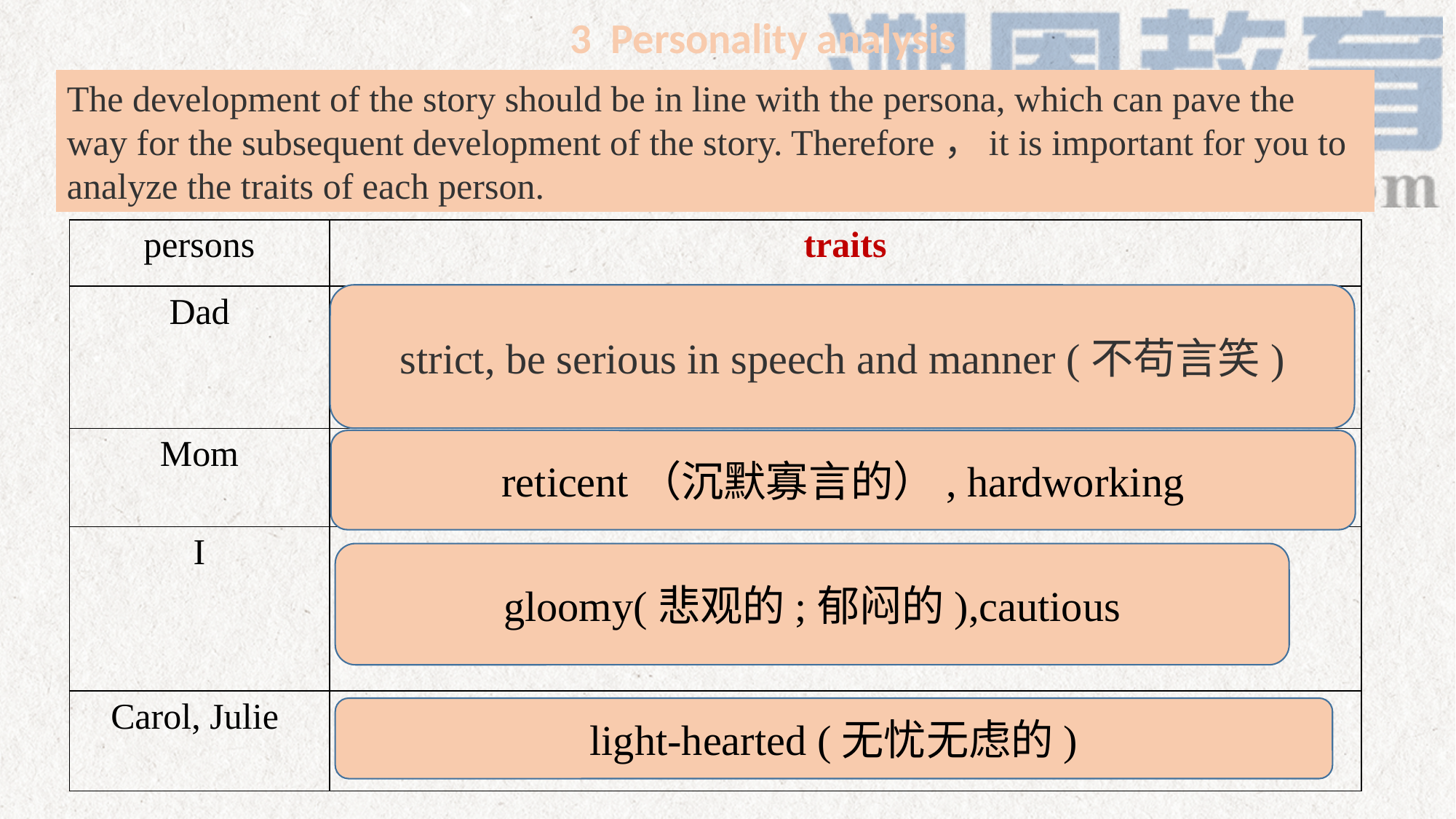

3  Personality analysis
The development of the story should be in line with the persona, which can pave the way for the subsequent development of the story. Therefore，it is important for you to analyze the traits of each person.
We can learn about the traits of each character according to what he/she says and does, using some adjectives to describe.
| persons | traits |
| --- | --- |
| Dad |  |
| Mom |  |
| I |  |
| Carol, Julie |  |
My father drove in silence. No one spoke; We said we were going to look for crabs in the rockpools but actually , we just wanted to get away from our father and his silence.
strict, be serious in speech and manner (不苟言笑)
Mother quietly started to unpack the few things we had brought with us.
reticent（沉默寡言的）, hardworking
gloomy(悲观的;郁闷的),cautious
I wandered away, lost in my private thoughts.
With great care, I took out the folded paper and opened it.
light-hearted (无忧无虑的)
Julie and Carol became interested in some shells they found in one of the pools.